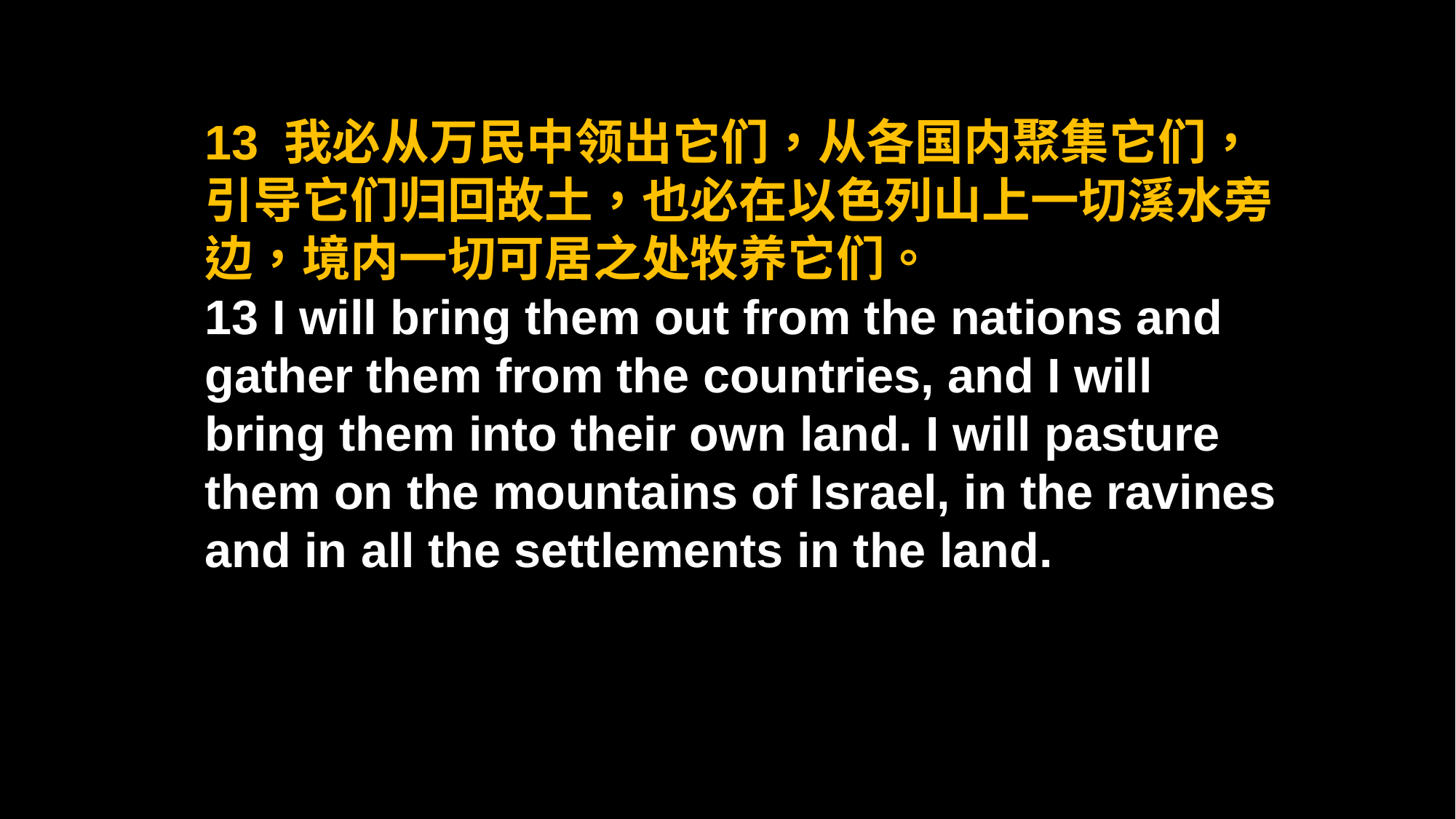

13 我必从万民中领出它们，从各国内聚集它们，引导它们归回故土，也必在以色列山上一切溪水旁边，境内一切可居之处牧养它们。
13 I will bring them out from the nations and gather them from the countries, and I will bring them into their own land. I will pasture them on the mountains of Israel, in the ravines and in all the settlements in the land.